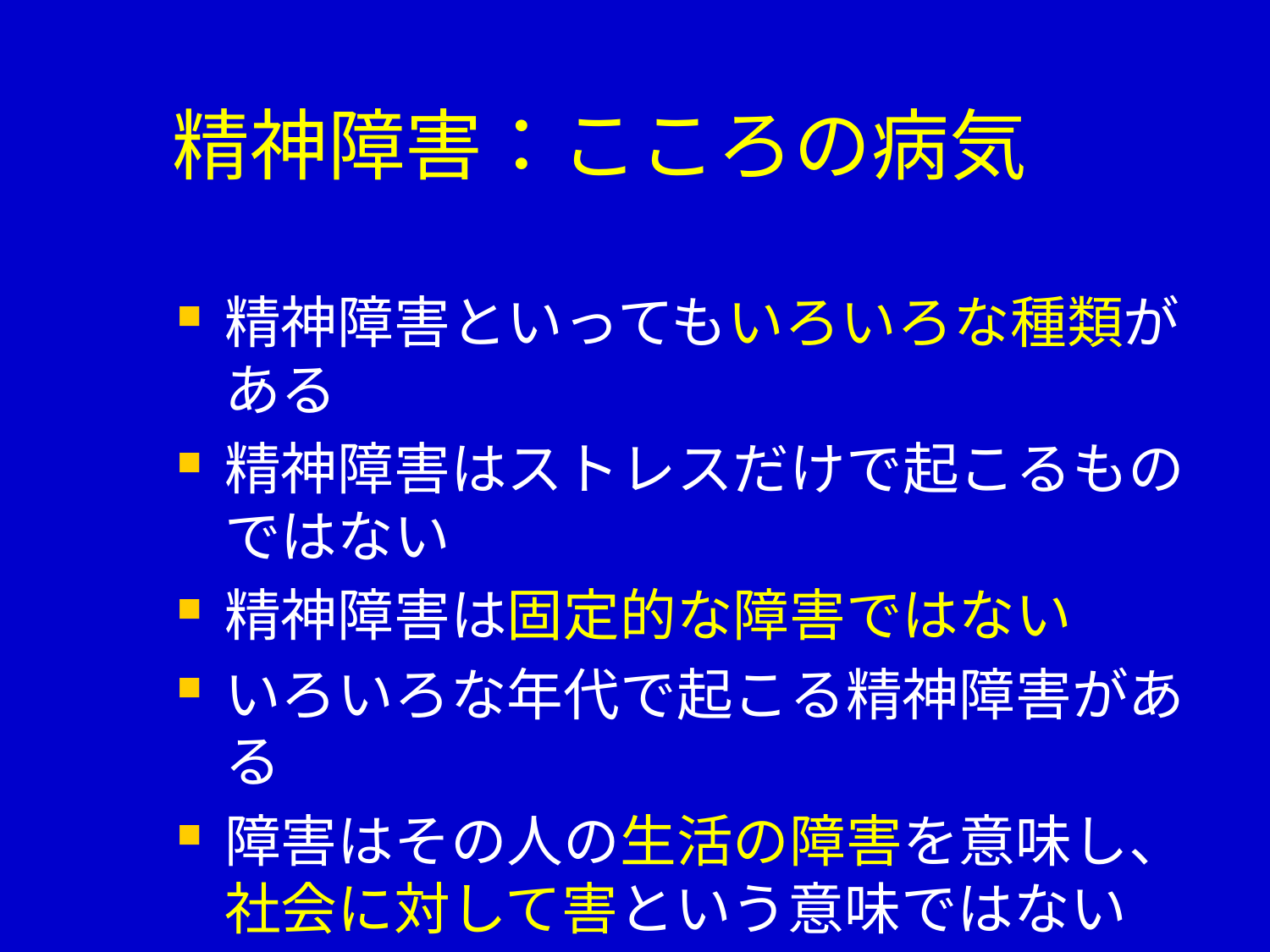

# 精神障害：こころの病気
精神障害といってもいろいろな種類がある
精神障害はストレスだけで起こるものではない
精神障害は固定的な障害ではない
いろいろな年代で起こる精神障害がある
障害はその人の生活の障害を意味し、社会に対して害という意味ではない